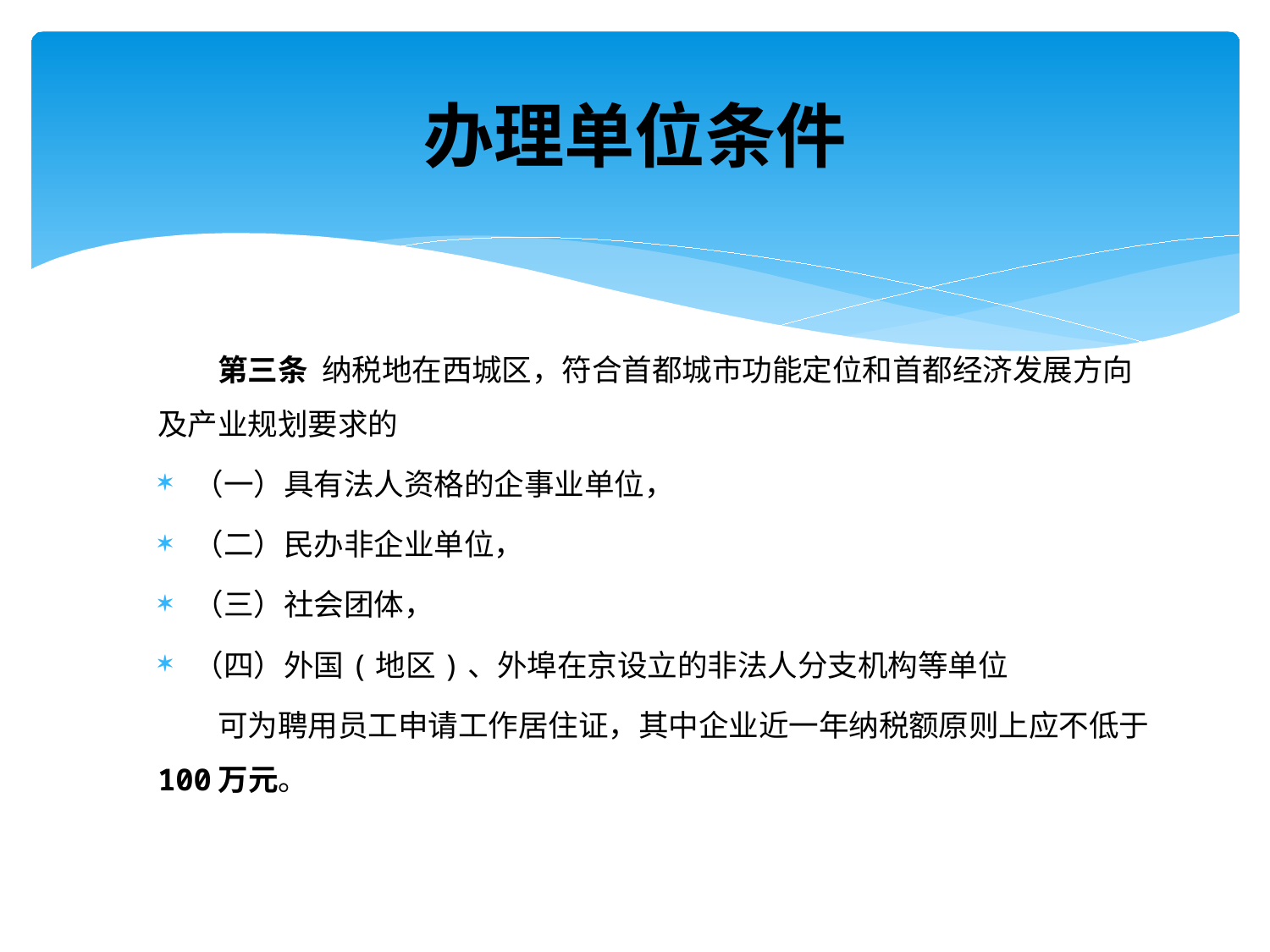

# 办理单位条件
第三条  纳税地在西城区，符合首都城市功能定位和首都经济发展方向及产业规划要求的
（一）具有法人资格的企事业单位，
（二）民办非企业单位，
（三）社会团体，
（四）外国(地区)、外埠在京设立的非法人分支机构等单位
可为聘用员工申请工作居住证，其中企业近一年纳税额原则上应不低于100万元。